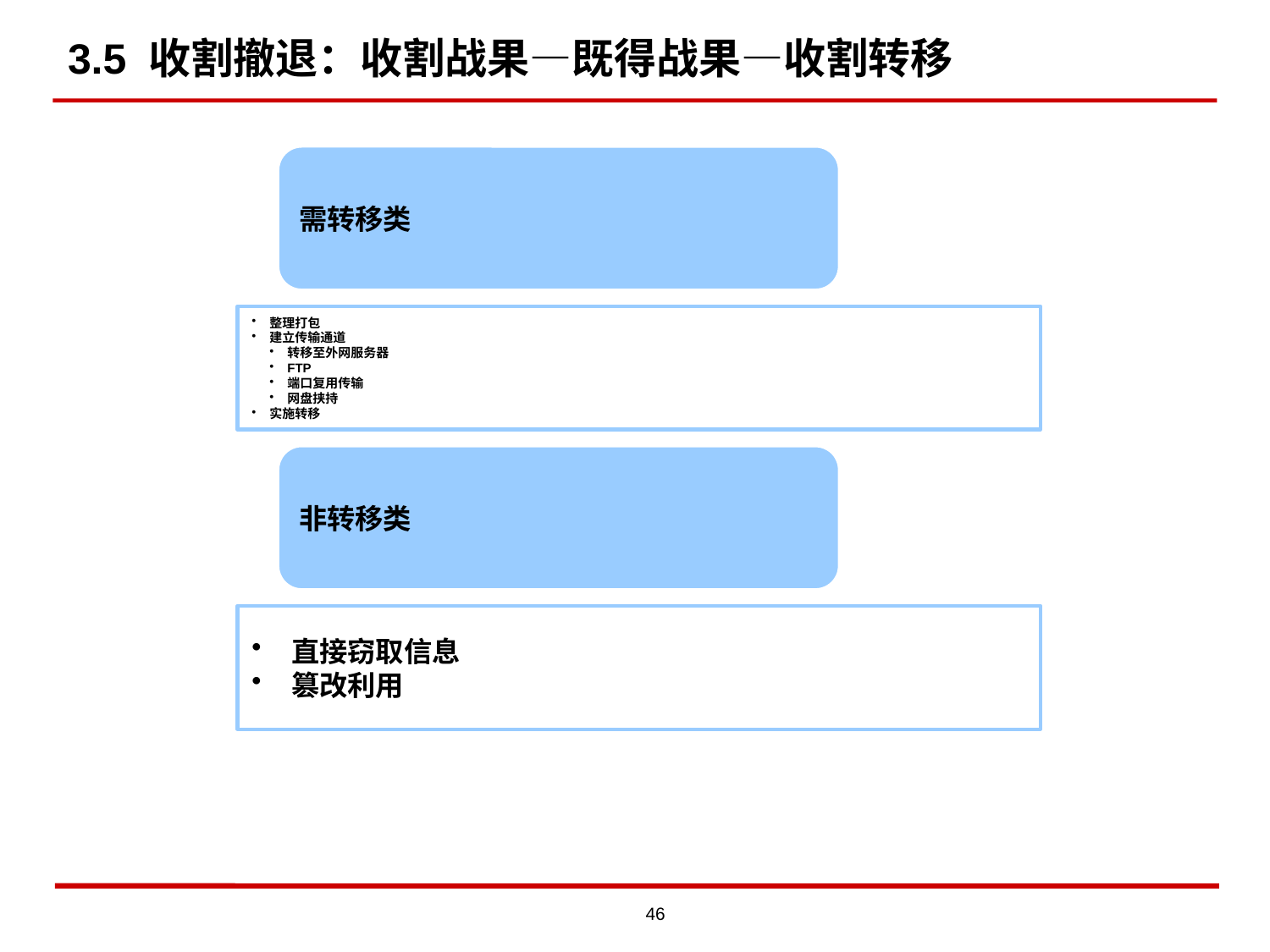

# 3.5 收割撤退：收割战果—既得战果—收割转移
需转移类
整理打包
建立传输通道
实施转移
非转移类
直接窃取信息
篡改利用
转移至外网服务器
FTP
端口复用传输
网盘挟持